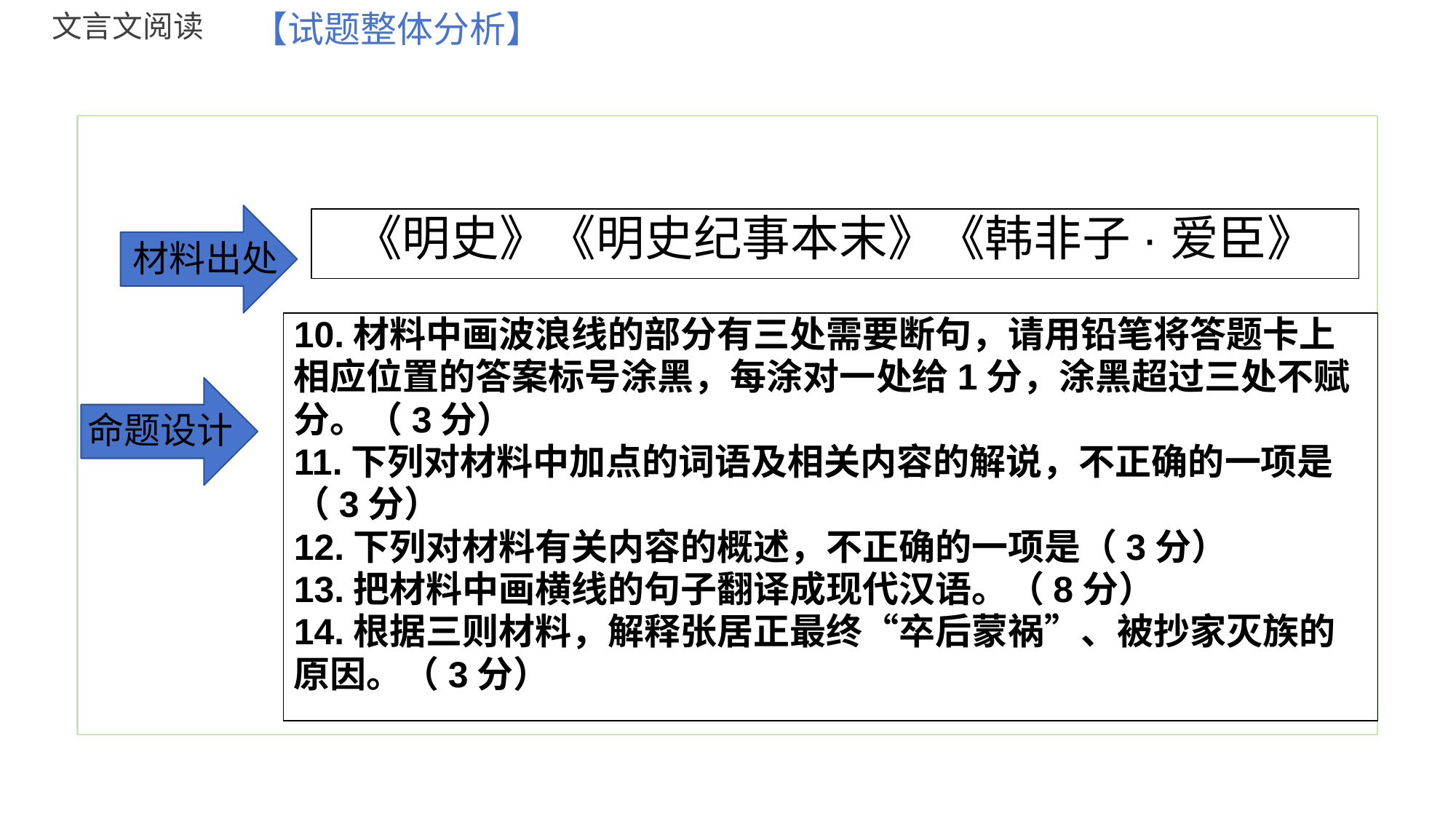

文言文阅读
【试题整体分析】

《明史》《明史纪事本末》《韩非子·爱臣》

材料出处
10.材料中画波浪线的部分有三处需要断句，请用铅笔将答题卡上相应位置的答案标号涂黑，每涂对一处给1分，涂黑超过三处不赋分。（3分）
11.下列对材料中加点的词语及相关内容的解说，不正确的一项是（3分）
12.下列对材料有关内容的概述，不正确的一项是（3分）
13.把材料中画横线的句子翻译成现代汉语。（8分）
14.根据三则材料，解释张居正最终“卒后蒙祸”、被抄家灭族的原因。（3分）

命题设计